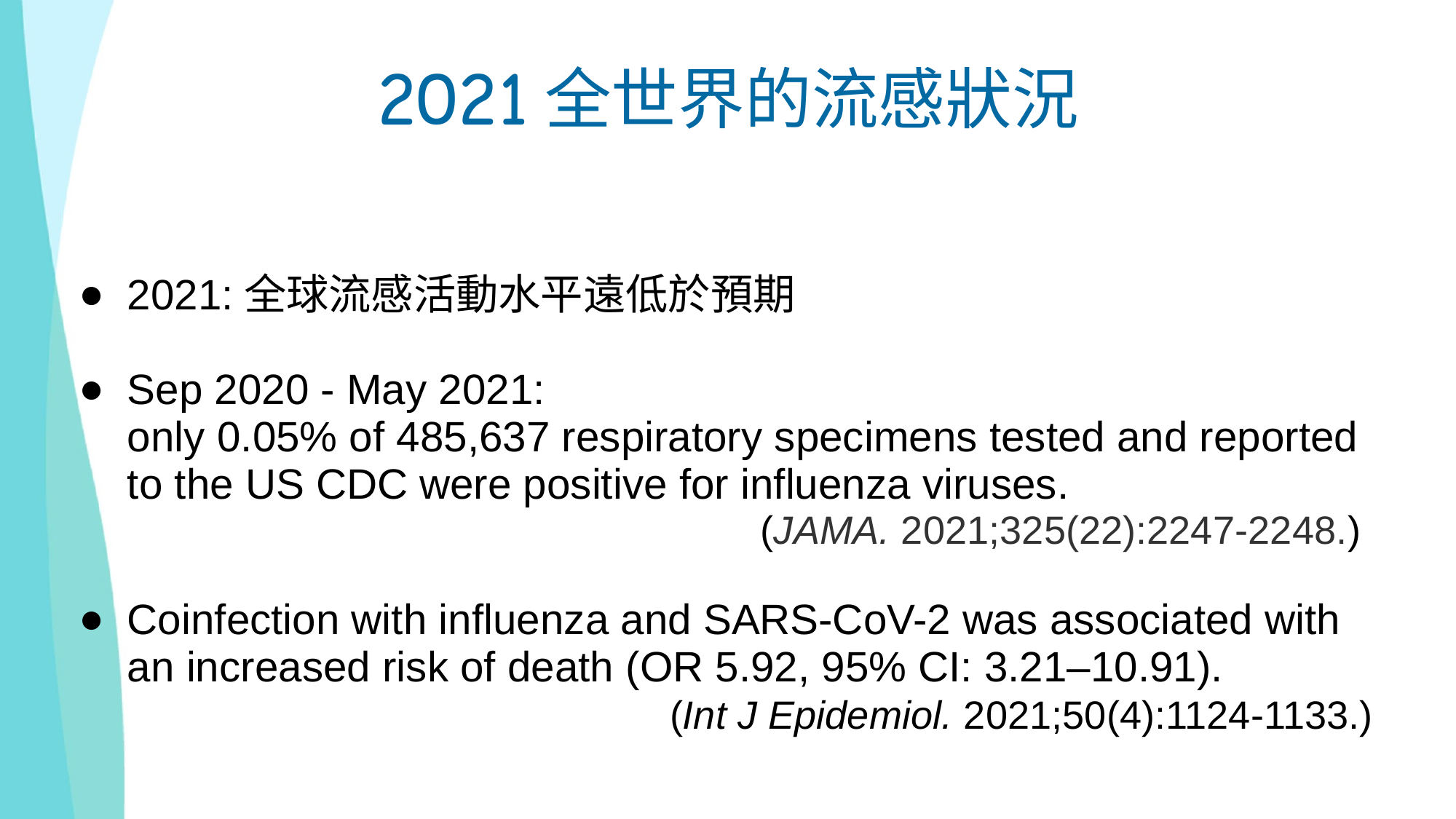

2021全世界的流感狀況
2021:全球流感活動水平遠低於預期

Sep 2020 - May 2021:
only 0.05% of 485,637 respiratory specimens tested and reported to the US CDC were positive for influenza viruses.
                                                          (JAMA. 2021;325(22):2247-2248.)

Coinfection with influenza and SARS-CoV-2 was associated with an increased risk of death (OR 5.92, 95% CI: 3.21–10.91).
                                              (Int J Epidemiol. 2021;50(4):1124-1133.)